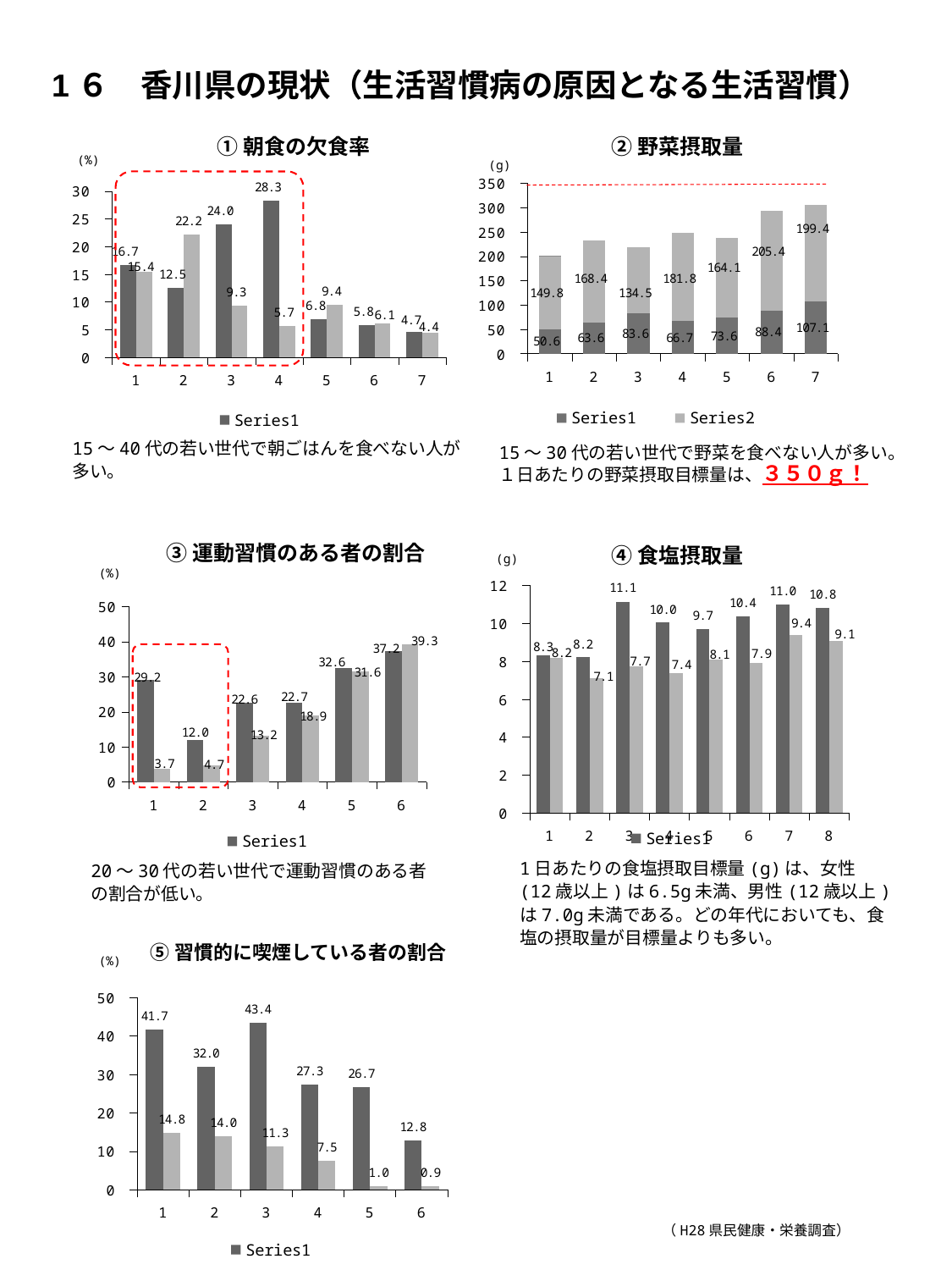

1６　香川県の現状（生活習慣病の原因となる生活習慣）

### Chart

| Category |  |  |
|---|---|---|
(%)

15～40代の若い世代で朝ごはんを食べない人が
多い。

### Chart

| Category |  |  |  |
|---|---|---|---|
②野菜摂取量
(g)
15～30代の若い世代で野菜を食べない人が多い。
１日あたりの野菜摂取目標量は、３５０ｇ！
①朝食の欠食率
③運動習慣のある者の割合

### Chart

| Category |  |  |
|---|---|---|
(%)
20～30代の若い世代で運動習慣のある者の割合が低い。

④食塩摂取量
(g)

### Chart

| Category |  |  |
|---|---|---|
1日あたりの食塩摂取目標量(g)は、女性(12歳以上)は6.5g未満、男性(12歳以上)は7.0g未満である。どの年代においても、食塩の摂取量が目標量よりも多い。
⑤習慣的に喫煙している者の割合

### Chart

| Category |  |  |
|---|---|---|
(%)
（H28県民健康・栄養調査）